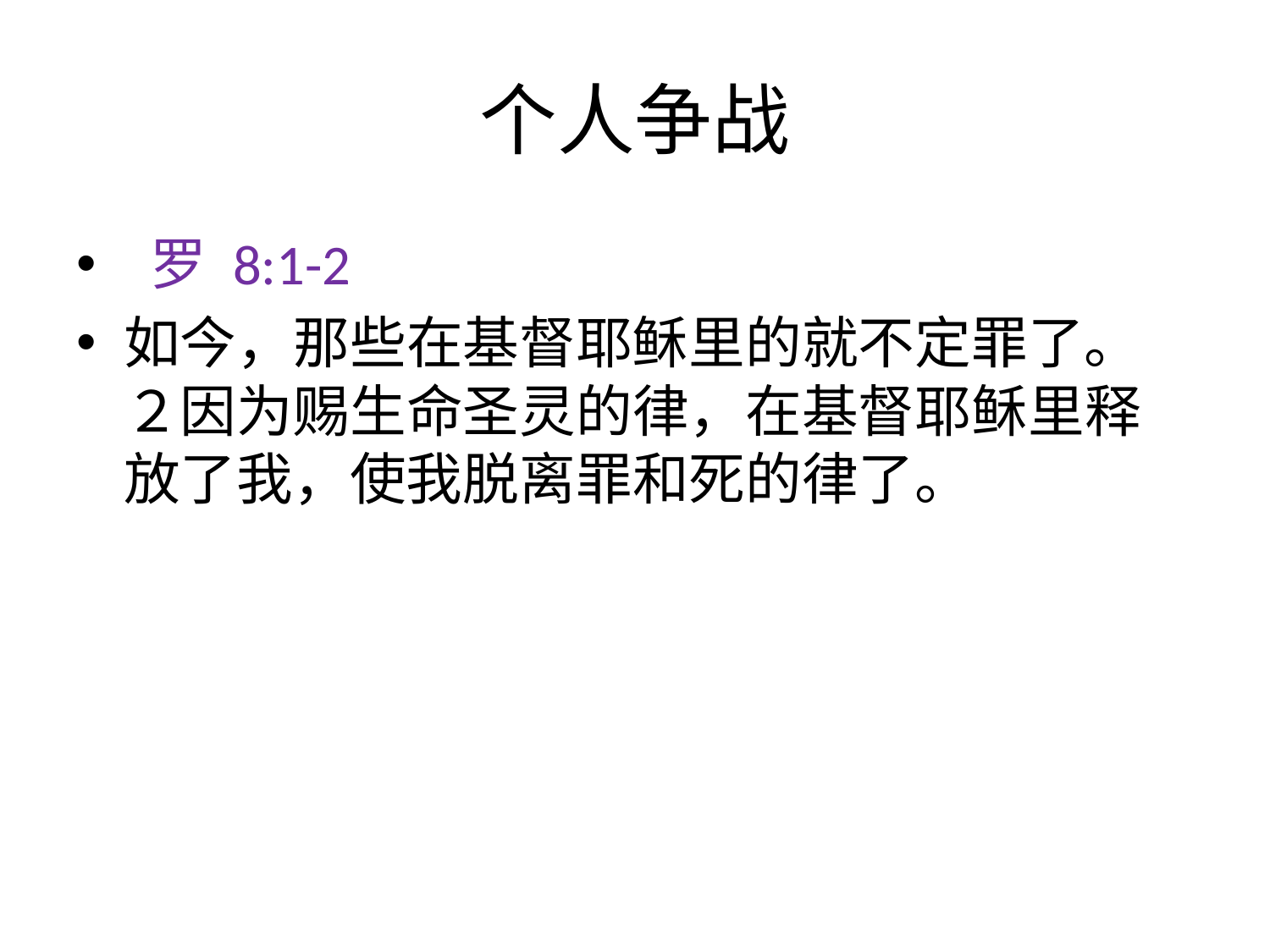

# 个人争战
 罗 8:1-2
如今，那些在基督耶稣里的就不定罪了。２因为赐生命圣灵的律，在基督耶稣里释放了我，使我脱离罪和死的律了。